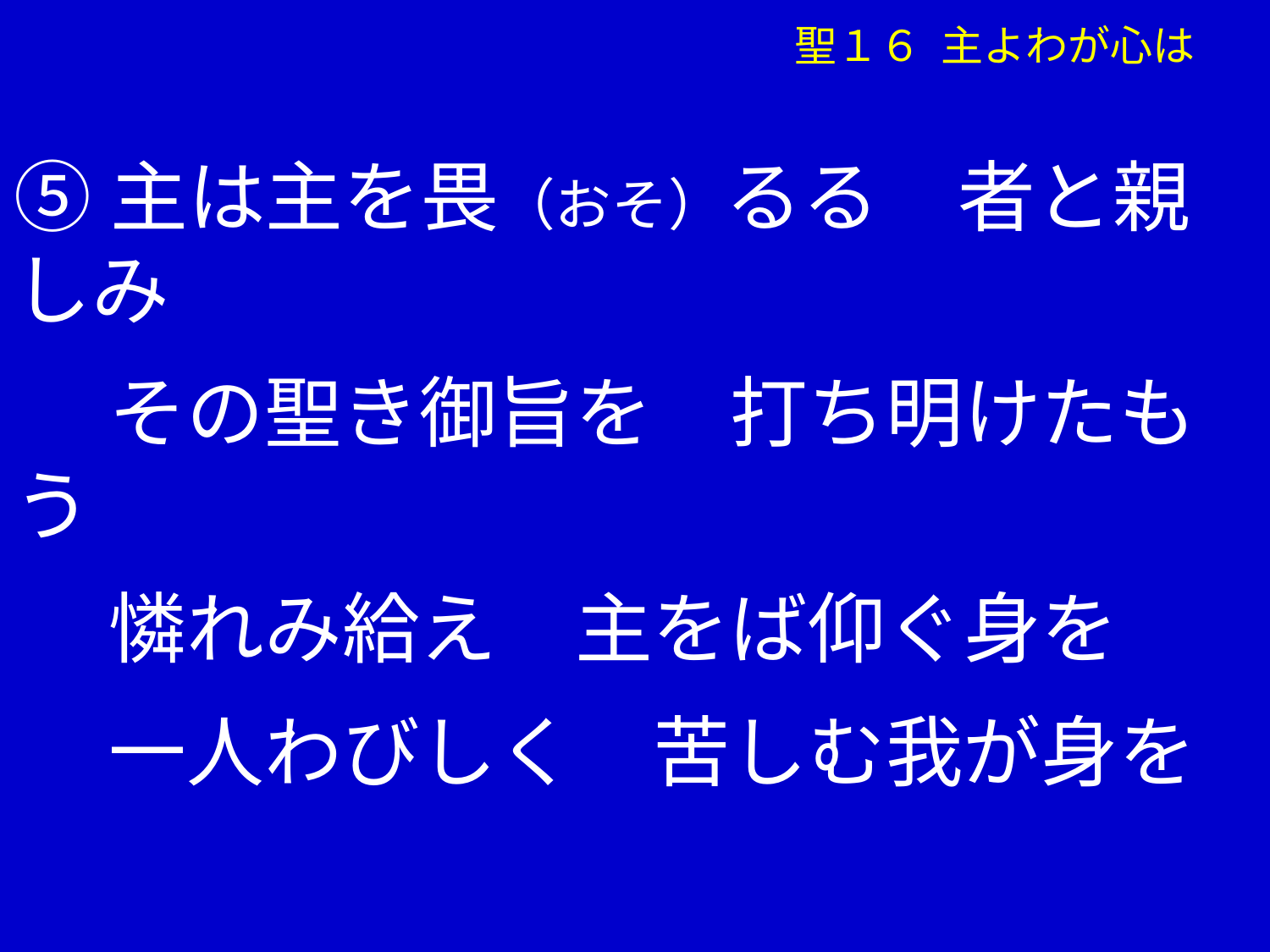

聖１６  主よわが心は
⑤主は主を畏（おそ）るる　者と親しみ
　 その聖き御旨を　打ち明けたもう
　 憐れみ給え　主をば仰ぐ身を
　 一人わびしく　苦しむ我が身を